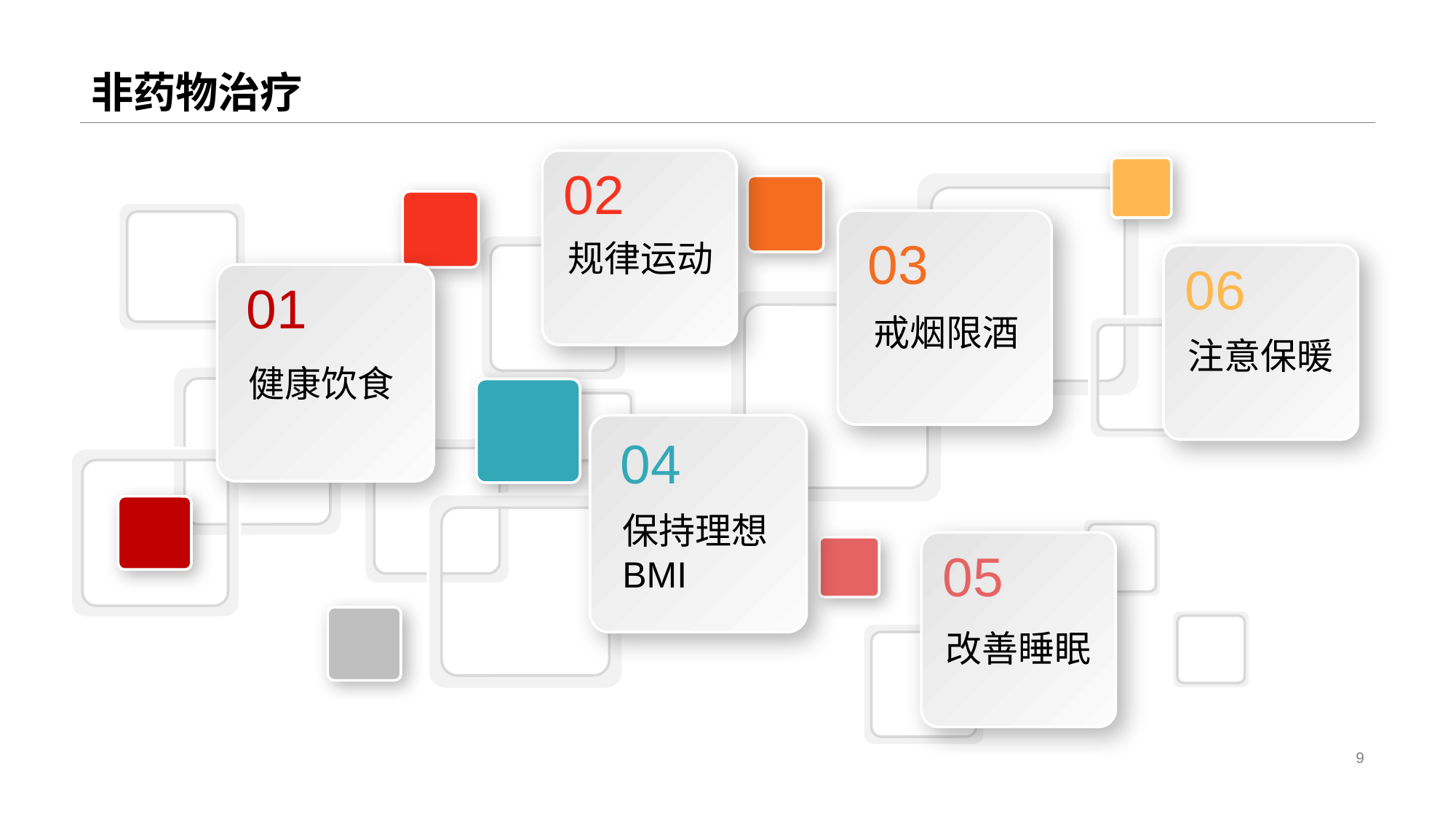

# 非药物治疗

02

03
规律运动

06

01
健康饮食

戒烟限酒

注意保暖

04

保持理想BMI

05

改善睡眠

9